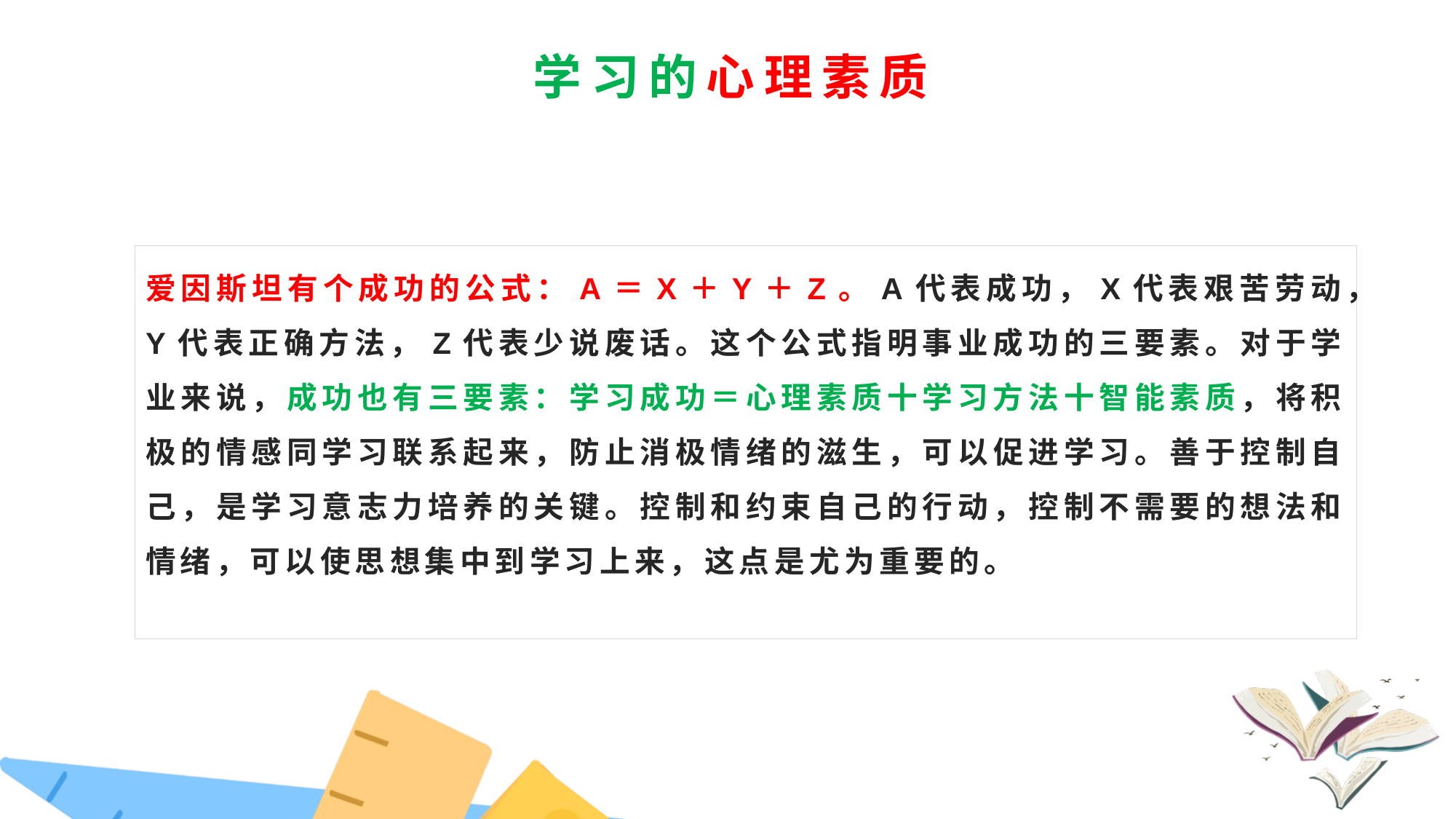

学习的心理素质
爱因斯坦有个成功的公式：A＝X＋Y＋Z。A代表成功，X代表艰苦劳动，Y代表正确方法，Z代表少说废话。这个公式指明事业成功的三要素。对于学业来说，成功也有三要素：学习成功＝心理素质十学习方法十智能素质，将积极的情感同学习联系起来，防止消极情绪的滋生，可以促进学习。善于控制自己，是学习意志力培养的关键。控制和约束自己的行动，控制不需要的想法和情绪，可以使思想集中到学习上来，这点是尤为重要的。